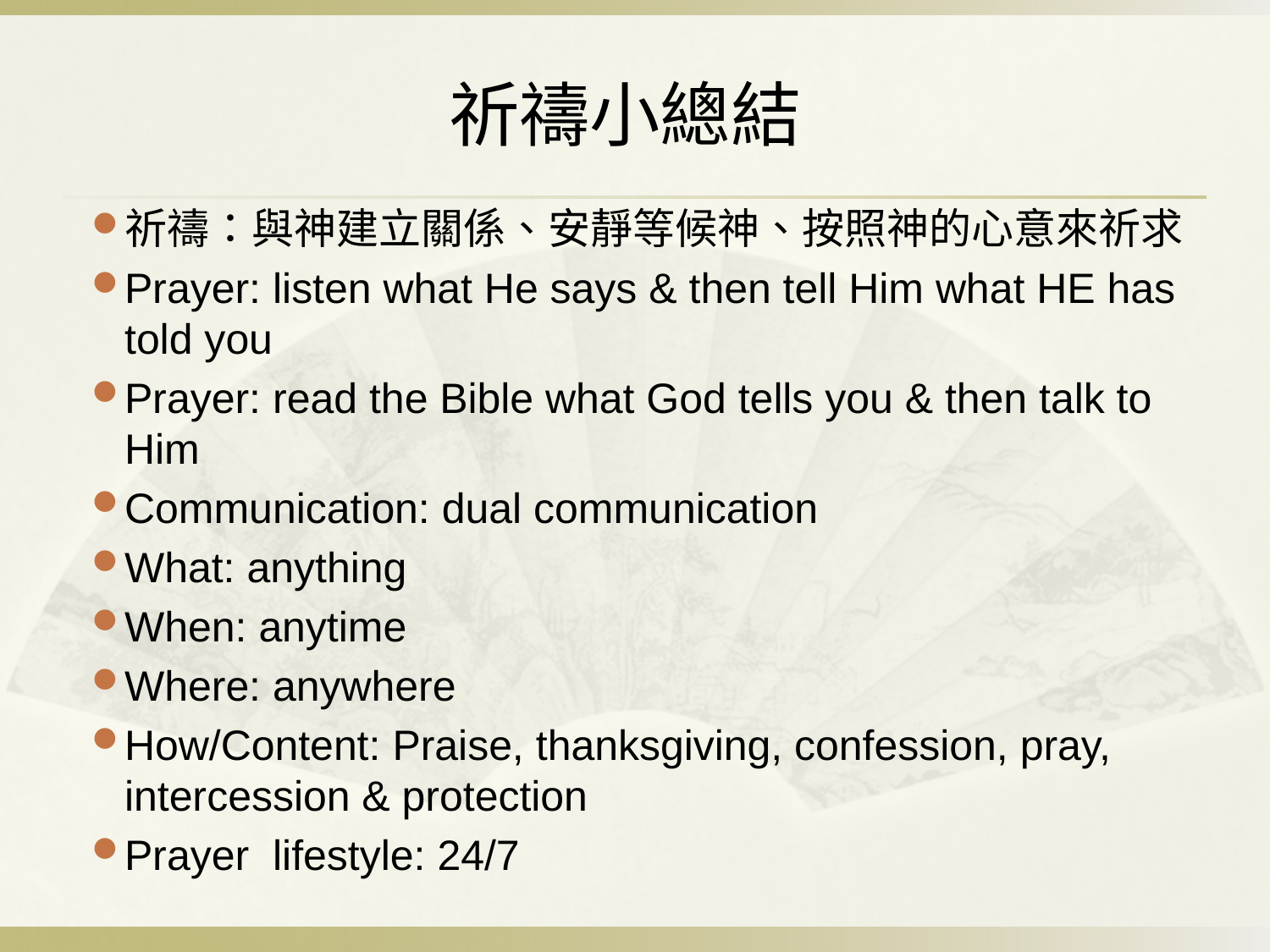

祈禱小總結
祈禱：與神建立關係、安靜等候神、按照神的心意來祈求
Prayer: listen what He says & then tell Him what HE has told you
Prayer: read the Bible what God tells you & then talk to Him
Communication: dual communication
What: anything
When: anytime
Where: anywhere
How/Content: Praise, thanksgiving, confession, pray, intercession & protection
Prayer  lifestyle: 24/7